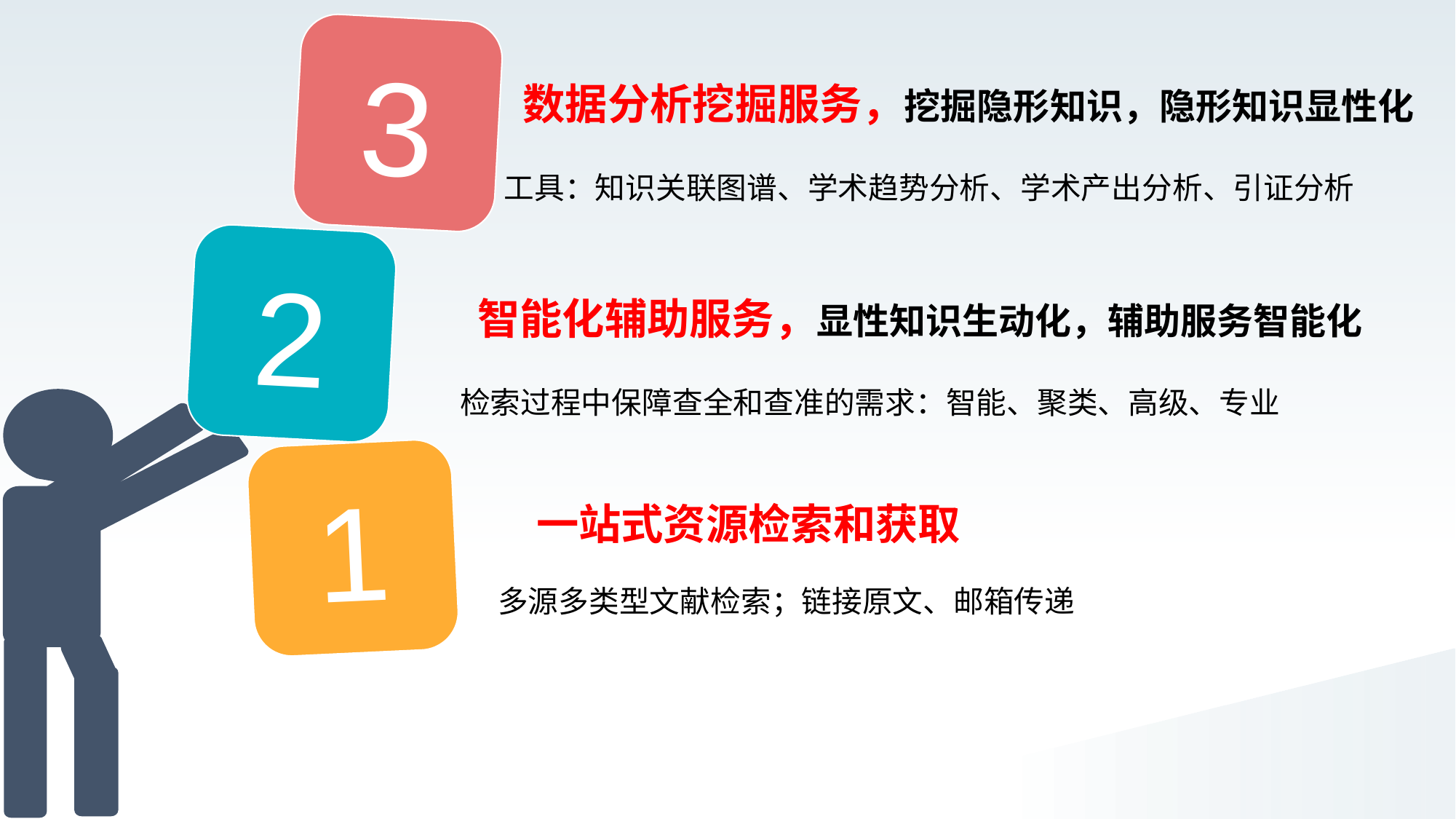

3
数据分析挖掘服务，挖掘隐形知识，隐形知识显性化
工具：知识关联图谱、学术趋势分析、学术产出分析、引证分析
2
智能化辅助服务，显性知识生动化，辅助服务智能化
检索过程中保障查全和查准的需求：智能、聚类、高级、专业

1
一站式资源检索和获取
多源多类型文献检索；链接原文、邮箱传递